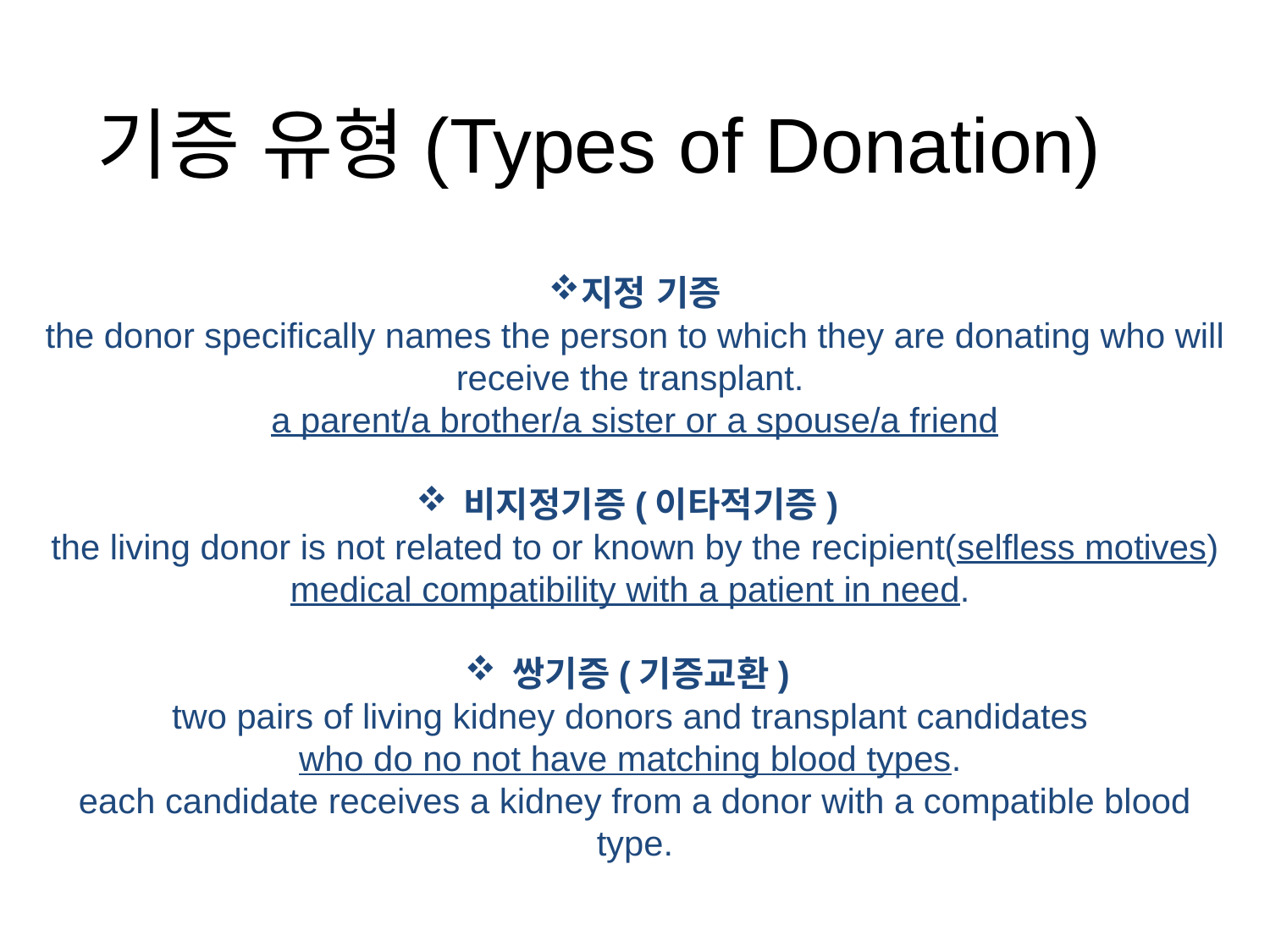

기증 유형(Types of Donation)
지정 기증
the donor specifically names the person to which they are donating who will receive the transplant.
a parent/a brother/a sister or a spouse/a friend

비지정기증(이타적기증)
the living donor is not related to or known by the recipient(selfless motives)
medical compatibility with a patient in need.

쌍기증(기증교환)
two pairs of living kidney donors and transplant candidates
who do no not have matching blood types.
each candidate receives a kidney from a donor with a compatible blood type.